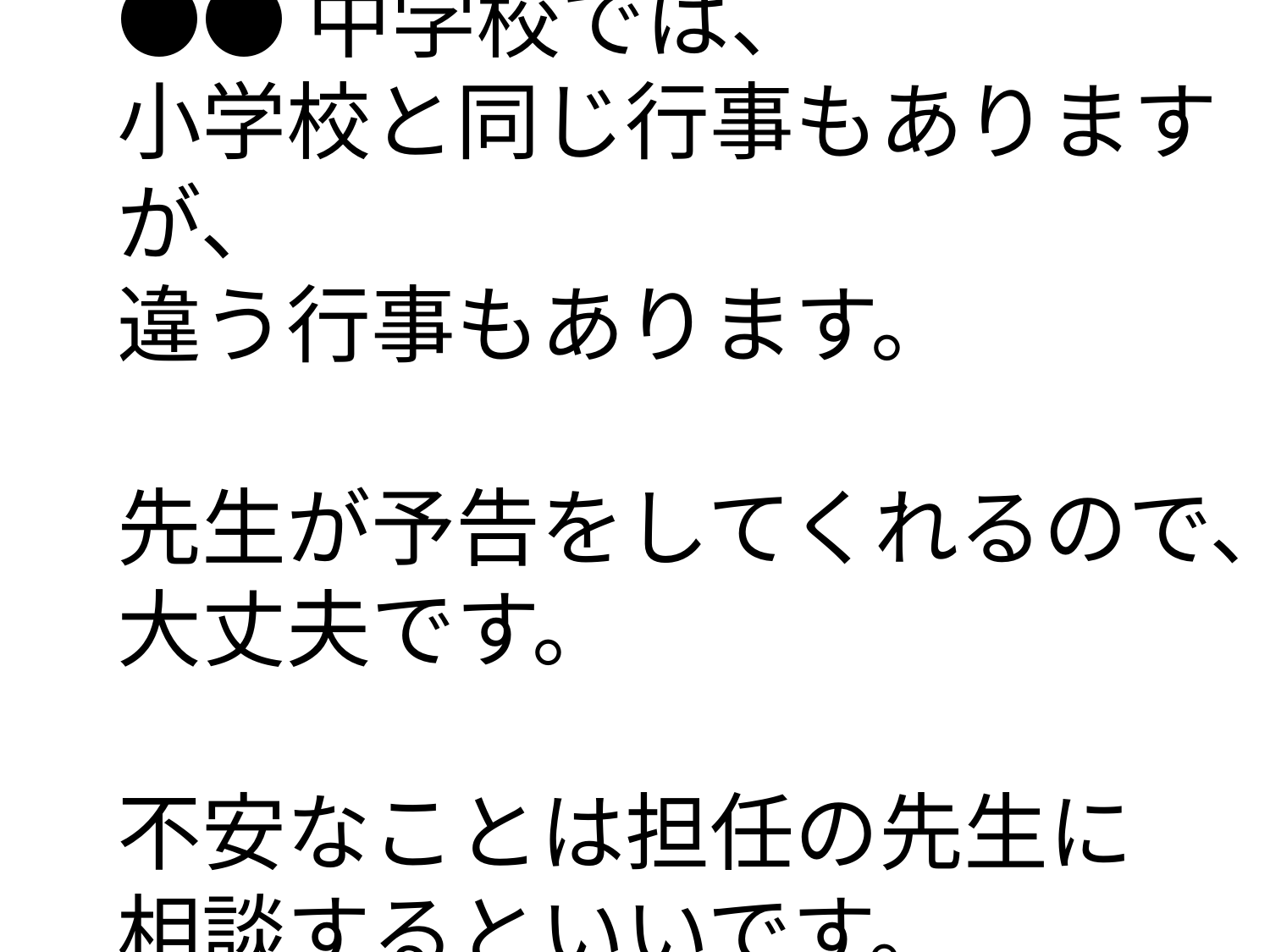

●●中学校では、
小学校と同じ行事もありますが、
違う行事もあります。

先生が予告をしてくれるので、
大丈夫です。

不安なことは担任の先生に
相談するといいです。